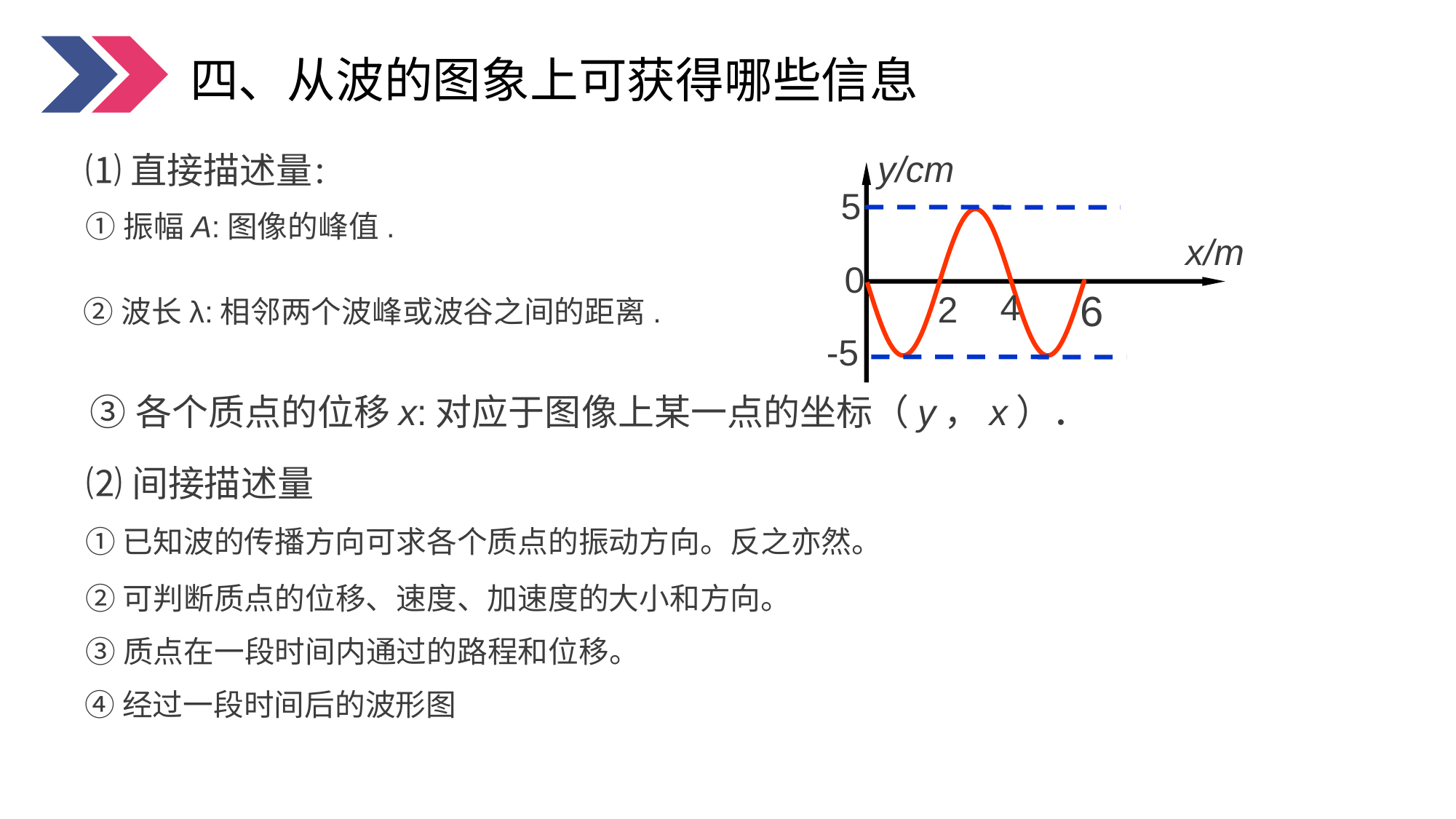

四、从波的图象上可获得哪些信息
⑴直接描述量：
y/cm

5

x/m
0

4
6
2
-5
①振幅A:图像的峰值.
②波长λ:相邻两个波峰或波谷之间的距离.
③各个质点的位移x:对应于图像上某一点的坐标（y，x）．
⑵间接描述量
①已知波的传播方向可求各个质点的振动方向。反之亦然。
②可判断质点的位移、速度、加速度的大小和方向。
③质点在一段时间内通过的路程和位移。
④经过一段时间后的波形图